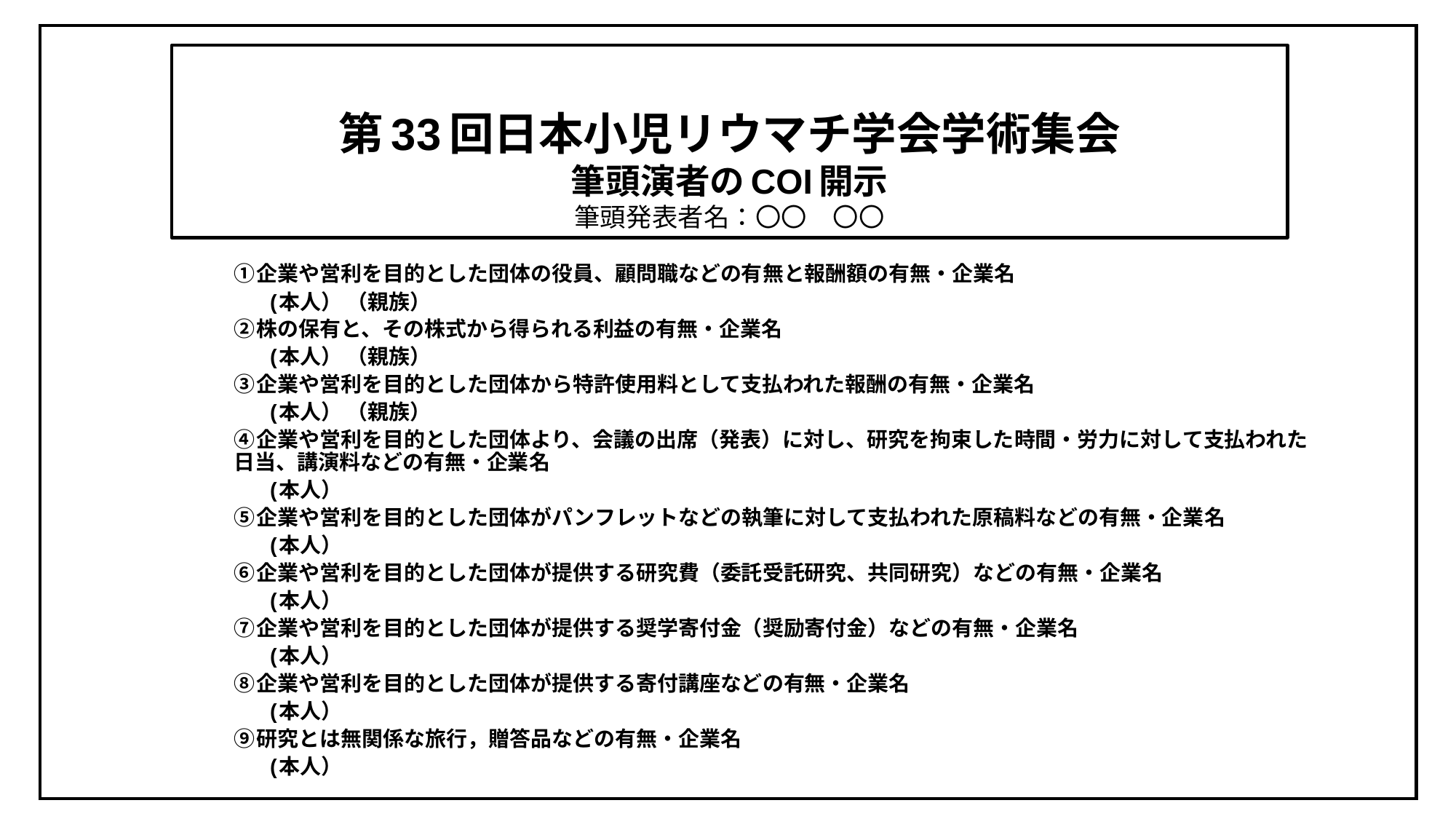

# 第33回日本小児リウマチ学会学術集会 筆頭演者のCOI開示 筆頭発表者名：〇〇　〇〇

①企業や営利を目的とした団体の役員、顧問職などの有無と報酬額の有無・企業名
	(本人） （親族）
②株の保有と、その株式から得られる利益の有無・企業名
	(本人） （親族）
③企業や営利を目的とした団体から特許使用料として支払われた報酬の有無・企業名
	(本人） （親族）
④企業や営利を目的とした団体より、会議の出席（発表）に対し、研究を拘束した時間・労力に対して支払われた日当、講演料などの有無・企業名
	(本人）
⑤企業や営利を目的とした団体がパンフレットなどの執筆に対して支払われた原稿料などの有無・企業名
	(本人）
⑥企業や営利を目的とした団体が提供する研究費（委託受託研究、共同研究）などの有無・企業名
	(本人）
⑦企業や営利を目的とした団体が提供する奨学寄付金（奨励寄付金）などの有無・企業名
	(本人）
⑧企業や営利を目的とした団体が提供する寄付講座などの有無・企業名
	(本人）
⑨研究とは無関係な旅行，贈答品などの有無・企業名
	(本人）